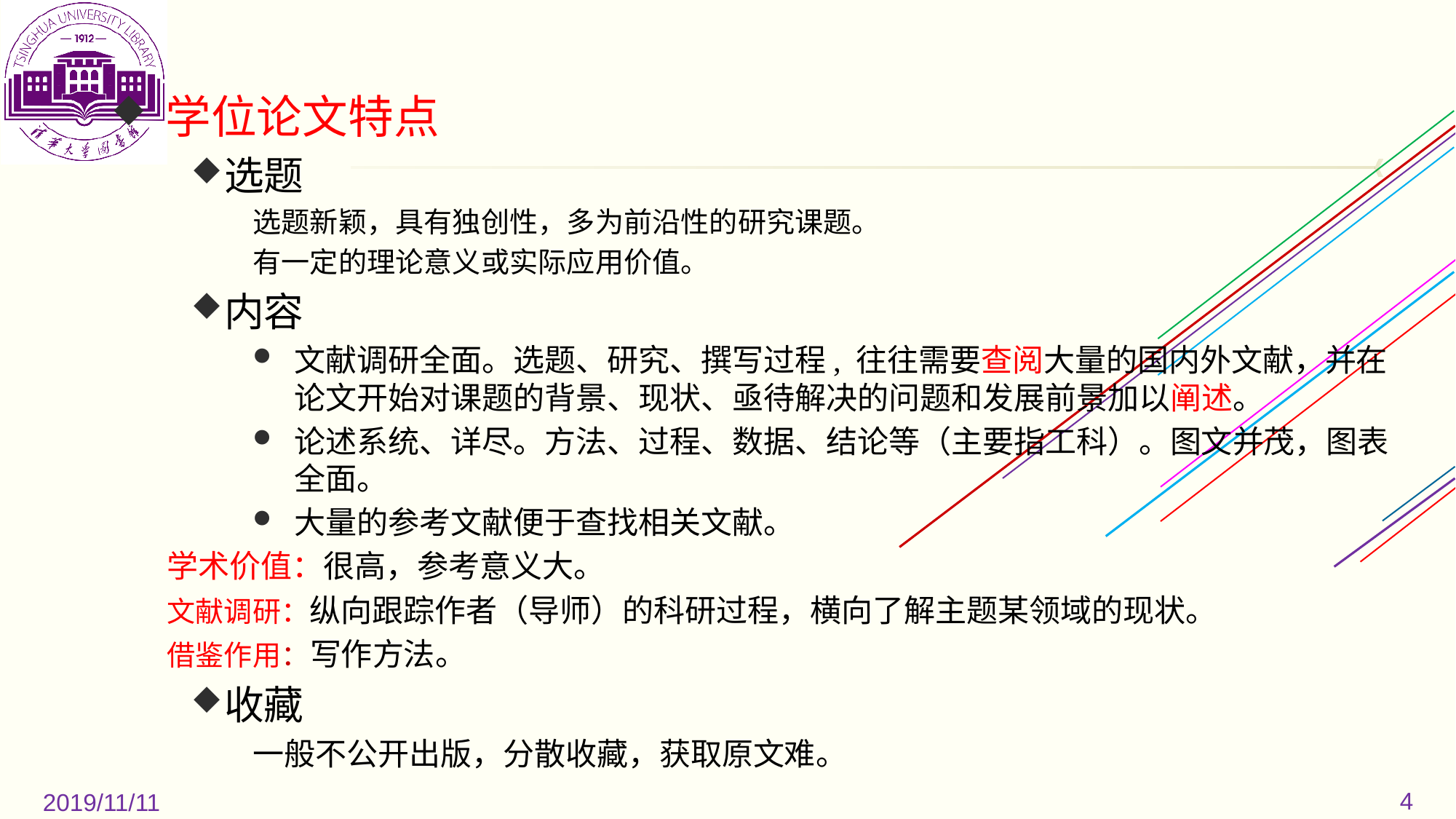

学位论文特点
选题
选题新颖，具有独创性，多为前沿性的研究课题。
有一定的理论意义或实际应用价值。
内容
文献调研全面。选题、研究、撰写过程, 往往需要查阅大量的国内外文献，并在论文开始对课题的背景、现状、亟待解决的问题和发展前景加以阐述。
论述系统、详尽。方法、过程、数据、结论等（主要指工科）。图文并茂，图表全面。
大量的参考文献便于查找相关文献。
学术价值：很高，参考意义大。
文献调研：纵向跟踪作者（导师）的科研过程，横向了解主题某领域的现状。
借鉴作用：写作方法。
收藏
一般不公开出版，分散收藏，获取原文难。

4
2019/11/11